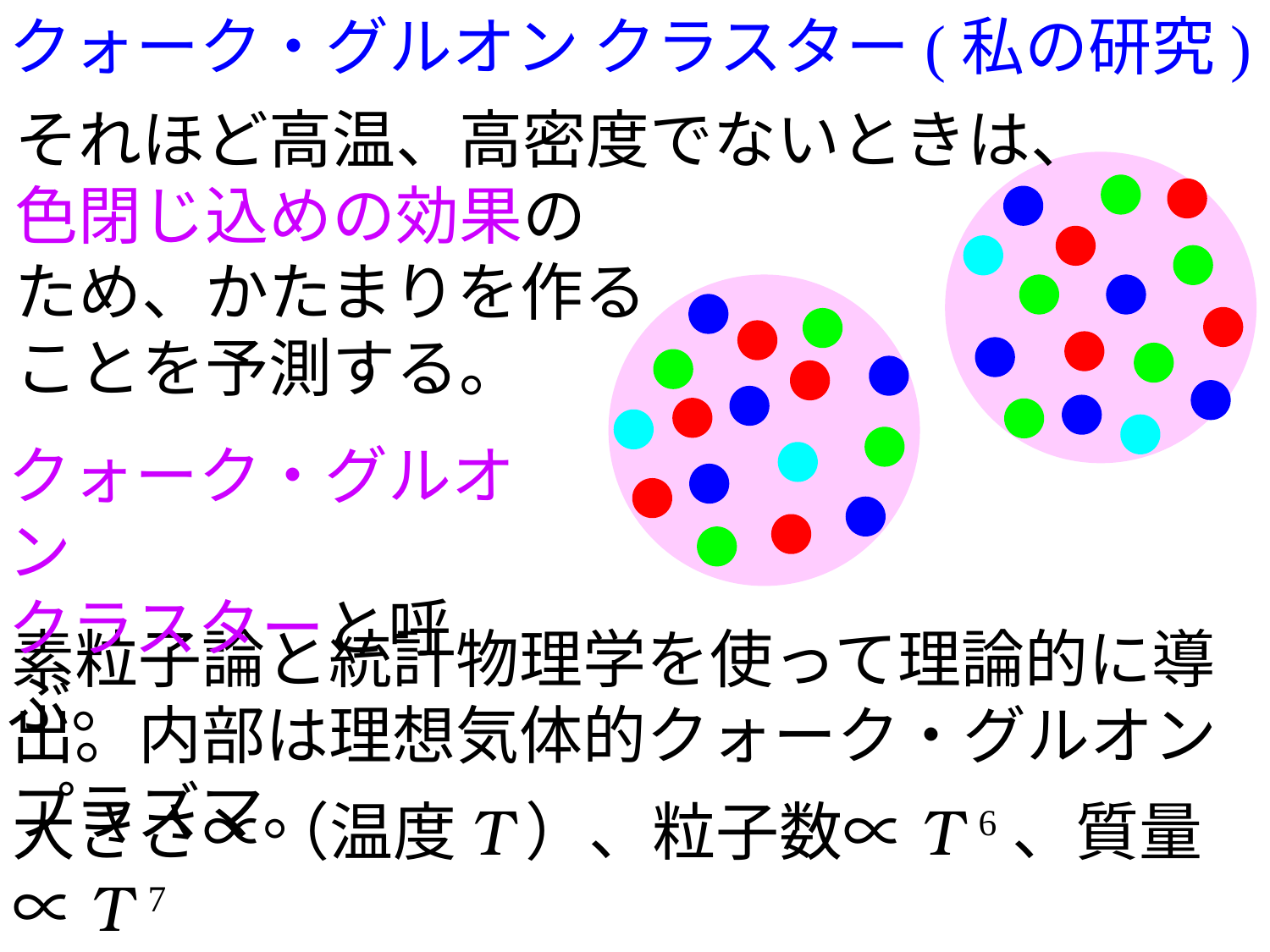

クォーク・グルオン クラスター(私の研究)
それほど高温、高密度でないときは、
色閉じ込めの効果の
ため、かたまりを作る
ことを予測する。

クォーク・グルオン
クラスターと呼ぶ。
素粒子論と統計物理学を使って理論的に導出。内部は理想気体的クォーク・グルオンプラズマ。
大きさ∝（温度T）、粒子数∝T 6、質量∝T 7
となることを予測。実験的検証方法を提案。